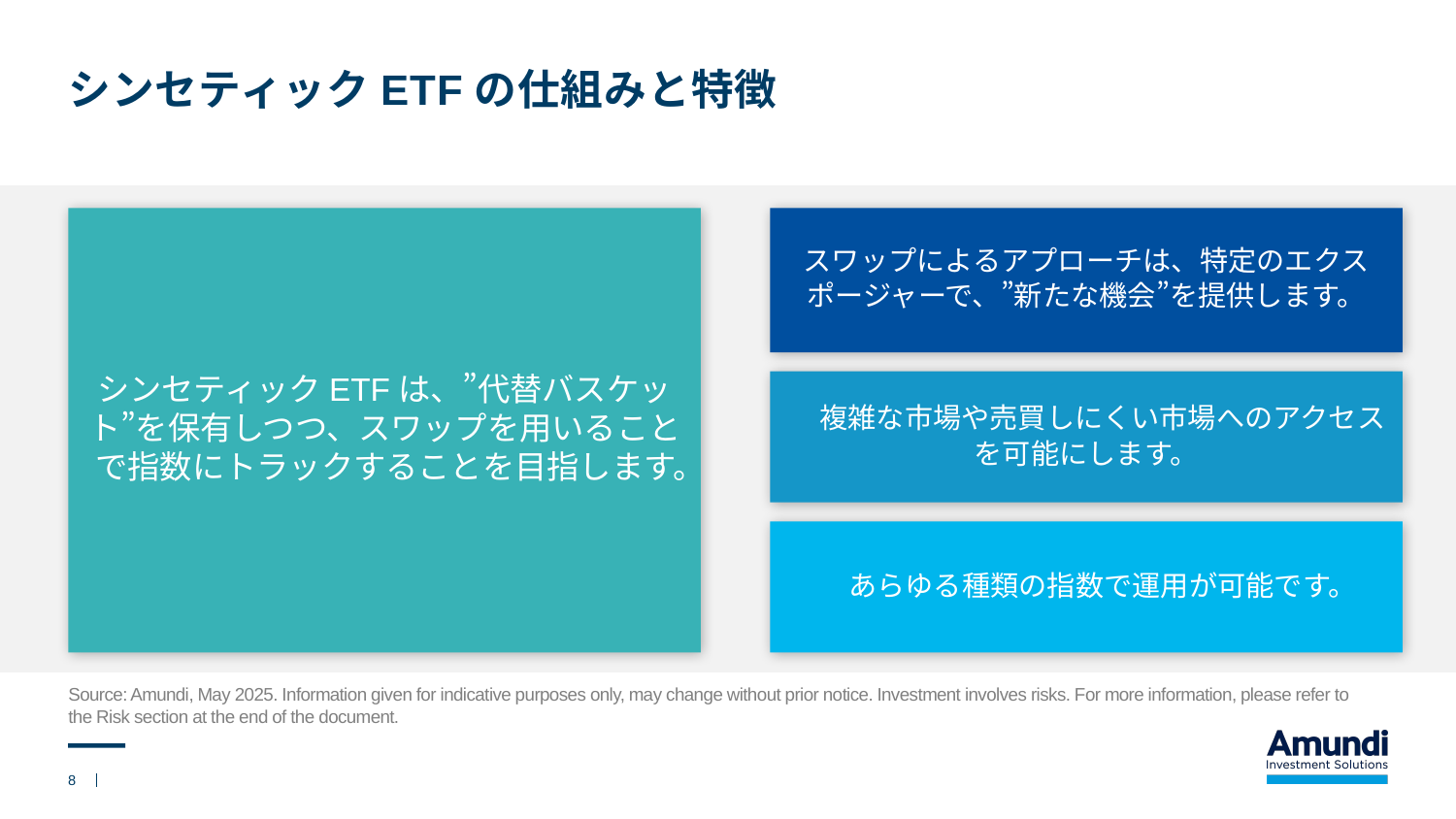

# シンセティックETFの仕組みと特徴

シンセティックETFは、”代替バスケット”を保有しつつ、スワップを用いることで指数にトラックすることを目指します。
スワップによるアプローチは、特定のエクスポージャーで、”新たな機会”を提供します。
複雑な市場や売買しにくい市場へのアクセスを可能にします。
あらゆる種類の指数で運用が可能です。
Source: Amundi, May 2025. Information given for indicative purposes only, may change without prior notice. Investment involves risks. For more information, please refer to the Risk section at the end of the document.
8